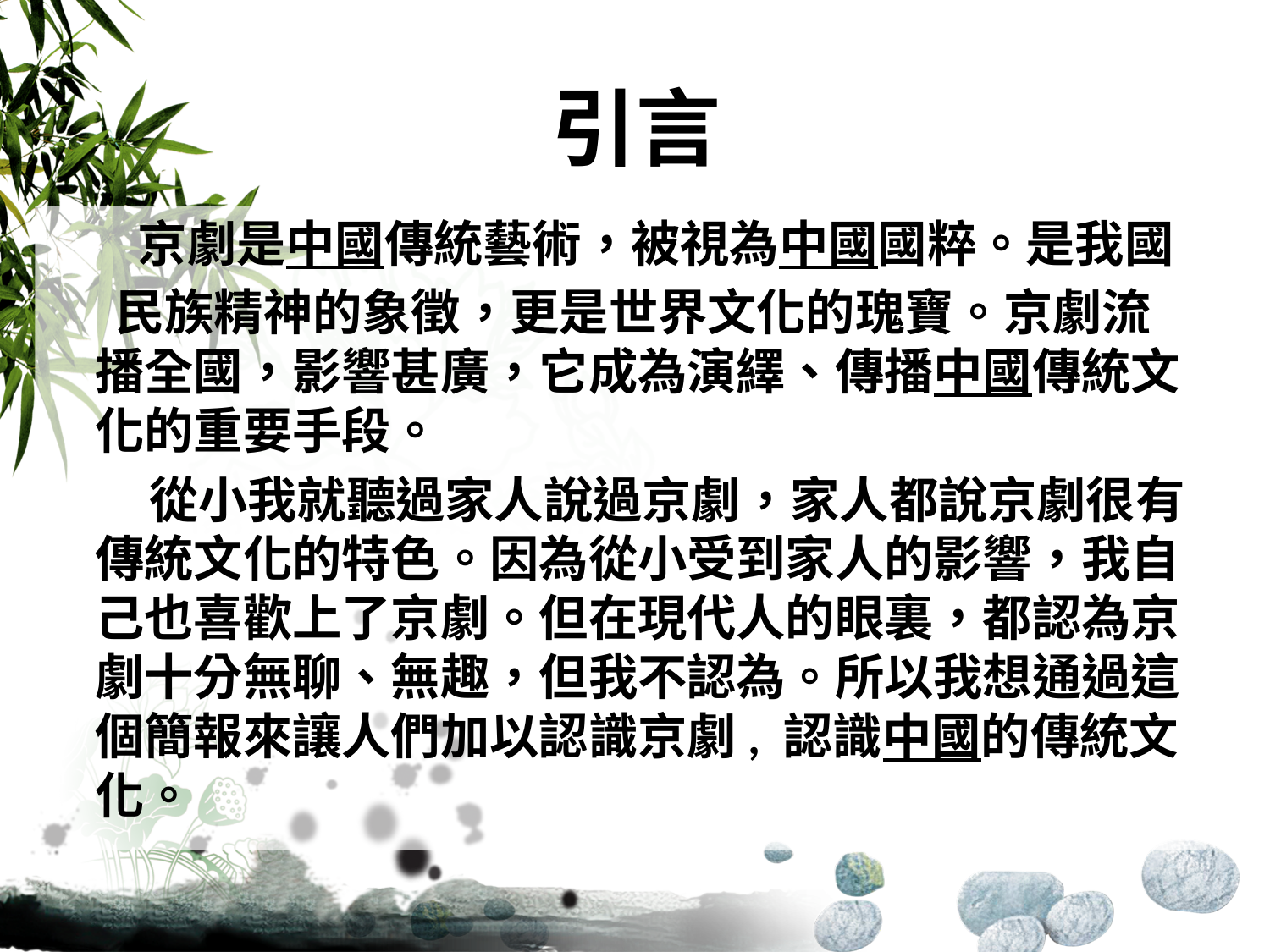

# 引言
       京劇是中國傳統藝術，被視為中國國粹。是我國
     民族精神的象徵，更是世界文化的瑰寶。京劇流播全國，影響甚廣，它成為演繹、傳播中國傳統文化的重要手段。
        從小我就聽過家人說過京劇，家人都說京劇很有傳統文化的特色。因為從小受到家人的影響，我自己也喜歡上了京劇。但在現代人的眼裏，都認為京劇十分無聊、無趣，但我不認為。所以我想通過這個簡報來讓人們加以認識京劇, 認識中國的傳統文化。